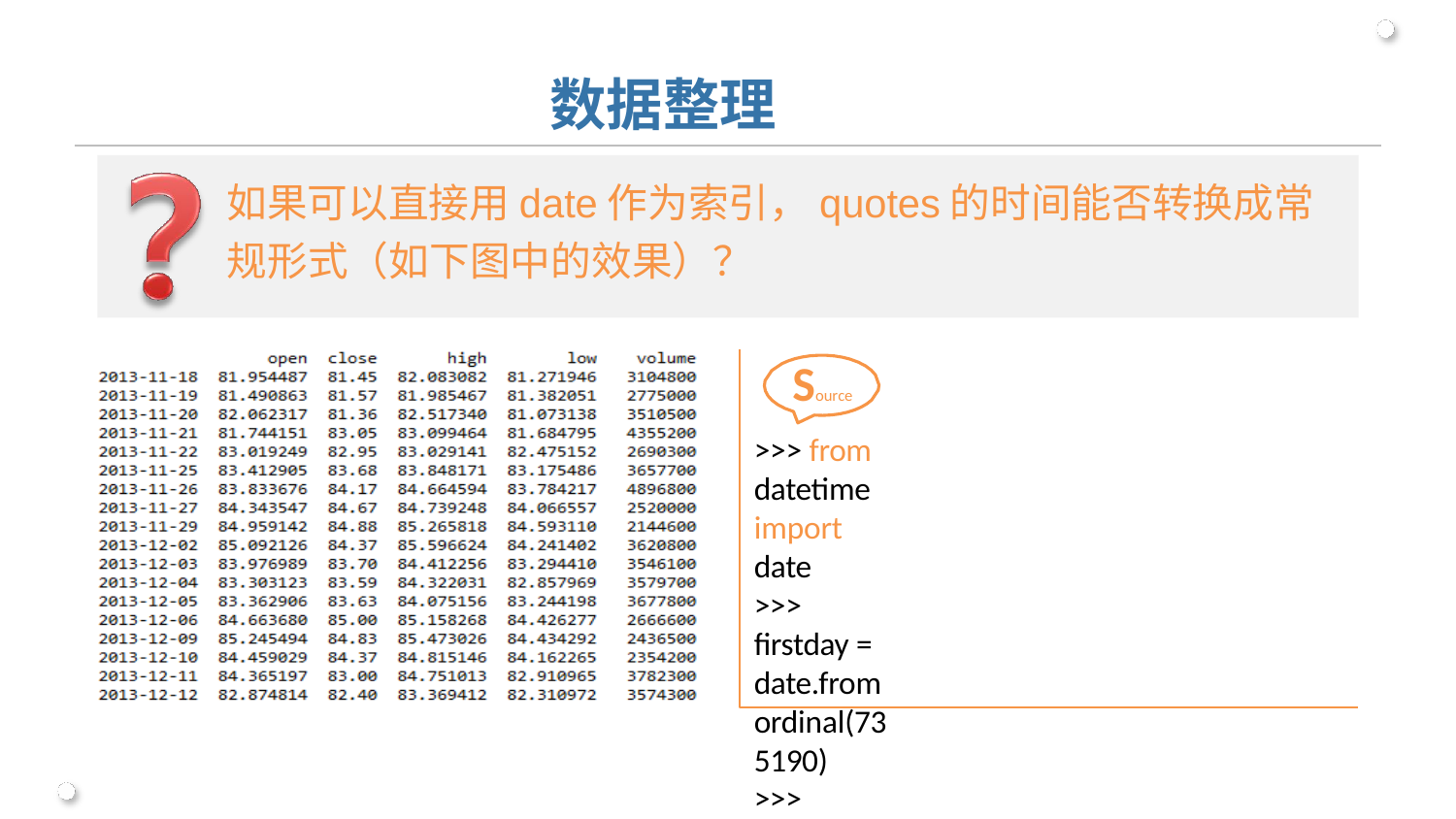

# 数据整理

如果可以直接用date作为索引，quotes的时间能否转换成常
规形式（如下图中的效果）？

Source
>>> from datetime import date
>>> firstday = date.fromordinal(735190)
>>> lastday = date.fromordinal(735551)
>>> firstday
datetime.date(2013, 11, 18)
>>> lastday  datetime.date(2014, 11, 14)